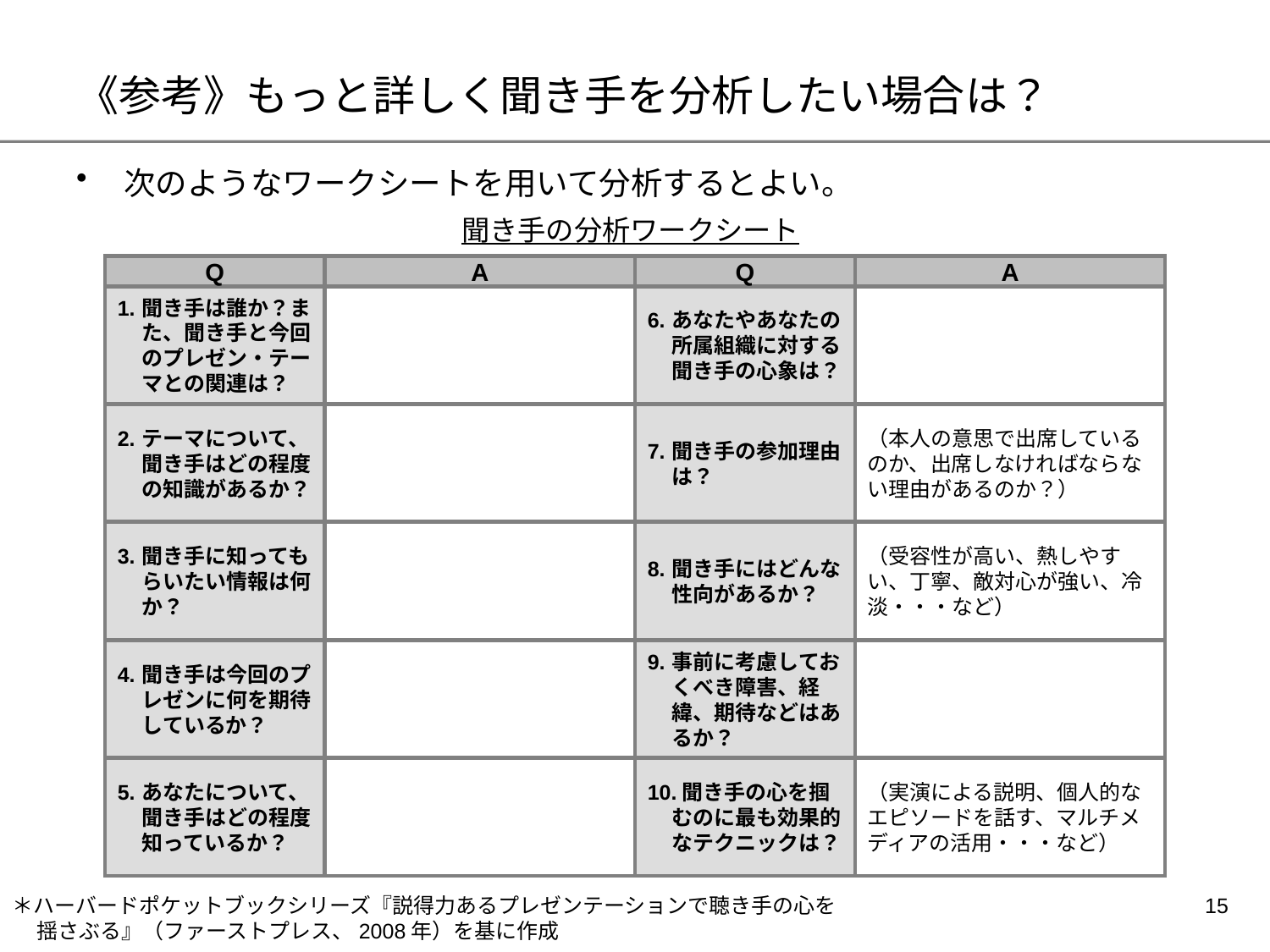

# 《参考》もっと詳しく聞き手を分析したい場合は？
次のようなワークシートを用いて分析するとよい。
聞き手の分析ワークシート
Q
A
Q
A
1.	聞き手は誰か？また、聞き手と今回のプレゼン・テーマとの関連は？

6.	あなたやあなたの所属組織に対する聞き手の心象は？

2.	テーマについて、聞き手はどの程度の知識があるか？

7.	聞き手の参加理由は？
（本人の意思で出席しているのか、出席しなければならない理由があるのか？）
3.	聞き手に知ってもらいたい情報は何か？

8.	聞き手にはどんな性向があるか？
（受容性が高い、熱しやすい、丁寧、敵対心が強い、冷淡・・・など）
4.	聞き手は今回のプレゼンに何を期待しているか？

9.	事前に考慮しておくべき障害、経緯、期待などはあるか？

5.	あなたについて、聞き手はどの程度知っているか？

10.聞き手の心を掴むのに最も効果的なテクニックは？
（実演による説明、個人的なエピソードを話す、マルチメディアの活用・・・など）
＊ハーバードポケットブックシリーズ『説得力あるプレゼンテーションで聴き手の心を揺さぶる』（ファーストプレス、2008年）を基に作成
15